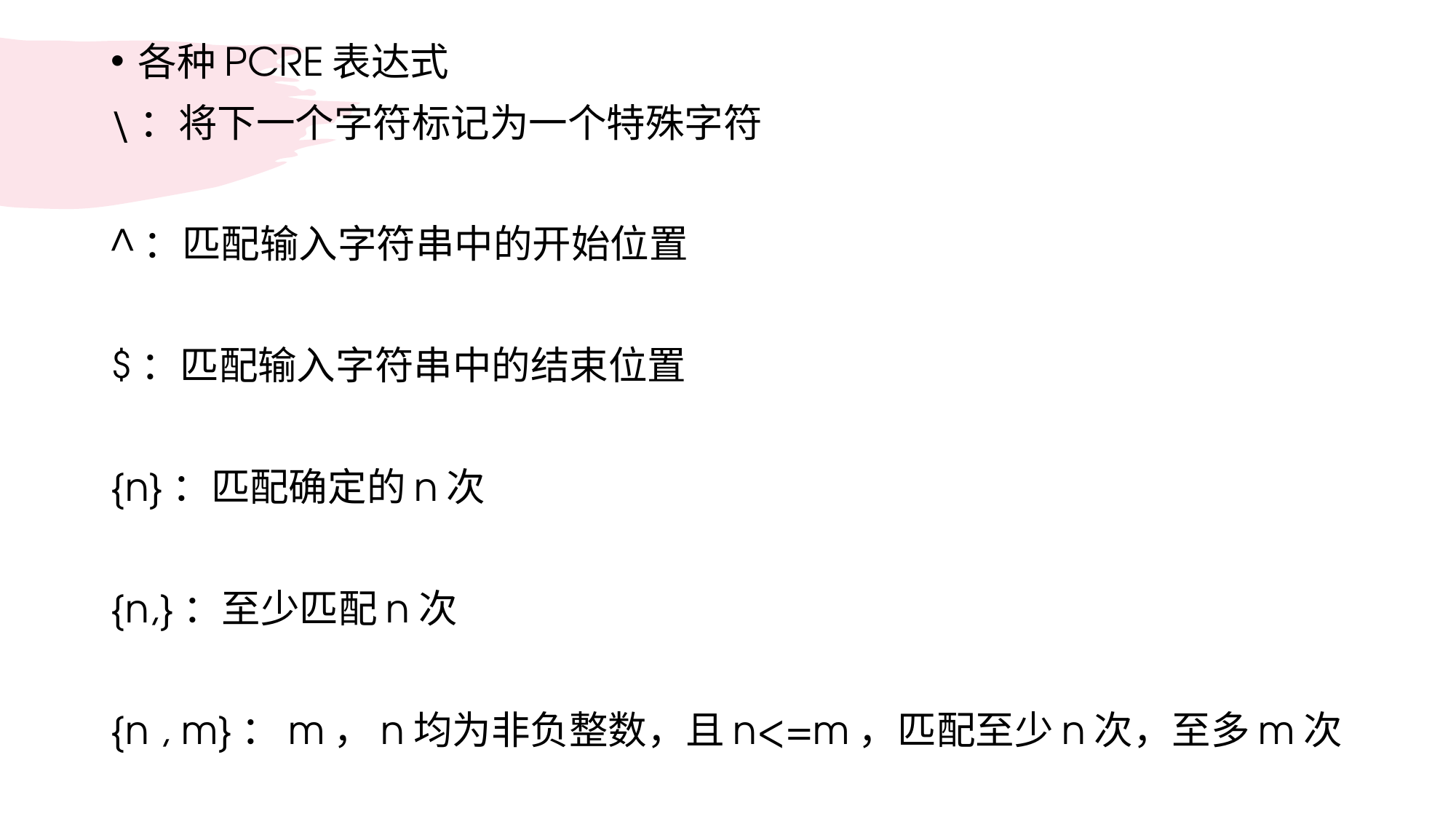

各种PCRE表达式
\：将下一个字符标记为一个特殊字符

^：匹配输入字符串中的开始位置

$：匹配输入字符串中的结束位置

{n}：匹配确定的n次

{n,}：至少匹配n次

{n , m}：m，n均为非负整数，且n<=m，匹配至少n次，至多m次